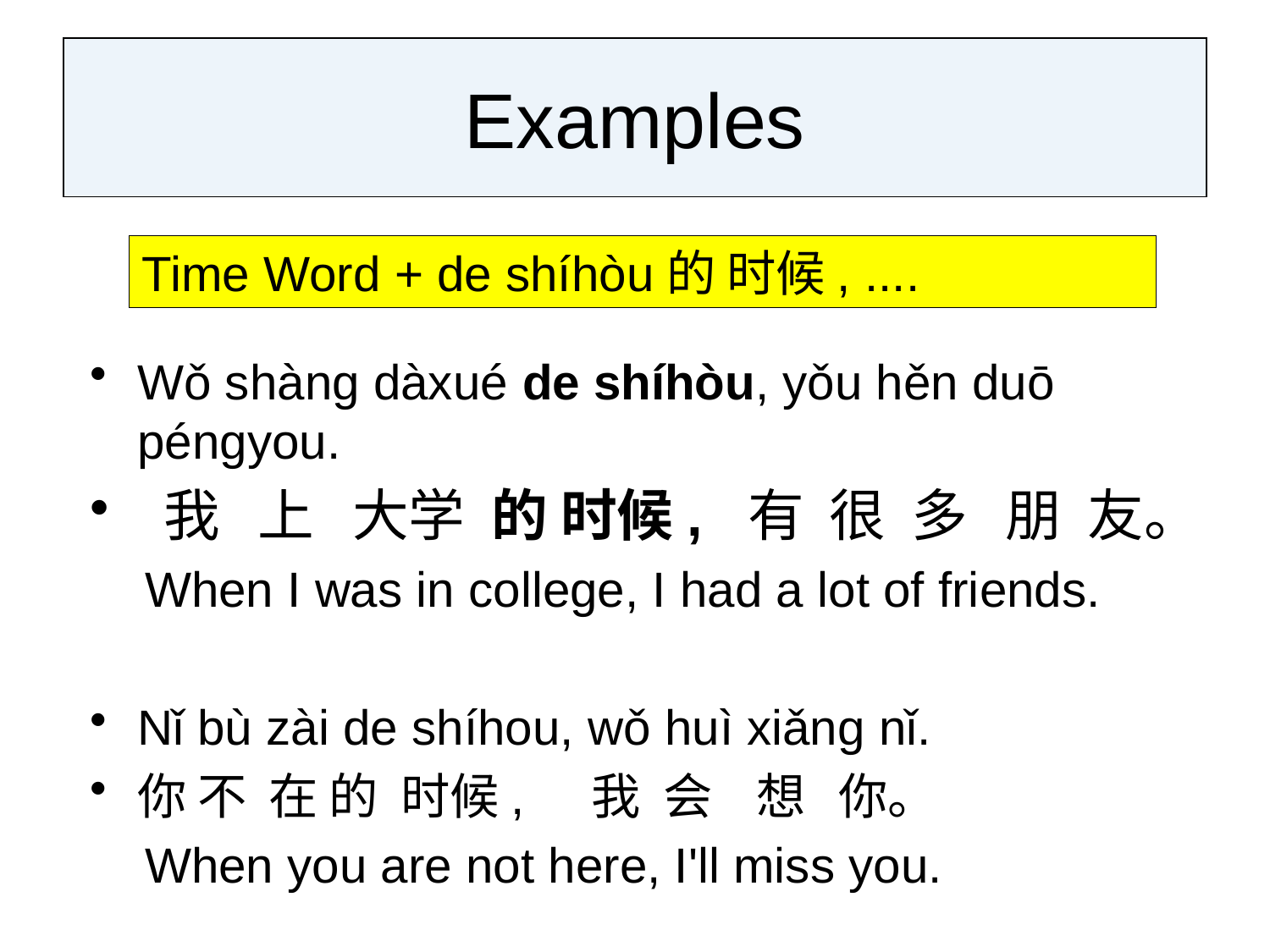

# Examples
Time Word + de shíhòu的 时候, ....
Wǒ shàng dàxué de shíhòu, yǒu hěn duō péngyou.
 我   上   大学  的 时候,  有  很  多   朋  友。
    When I was in college, I had a lot of friends.

Nǐ bù zài de shíhou, wǒ huì xiǎng nǐ.
你 不  在 的  时候,    我  会    想   你。
    When you are not here, I'll miss you.